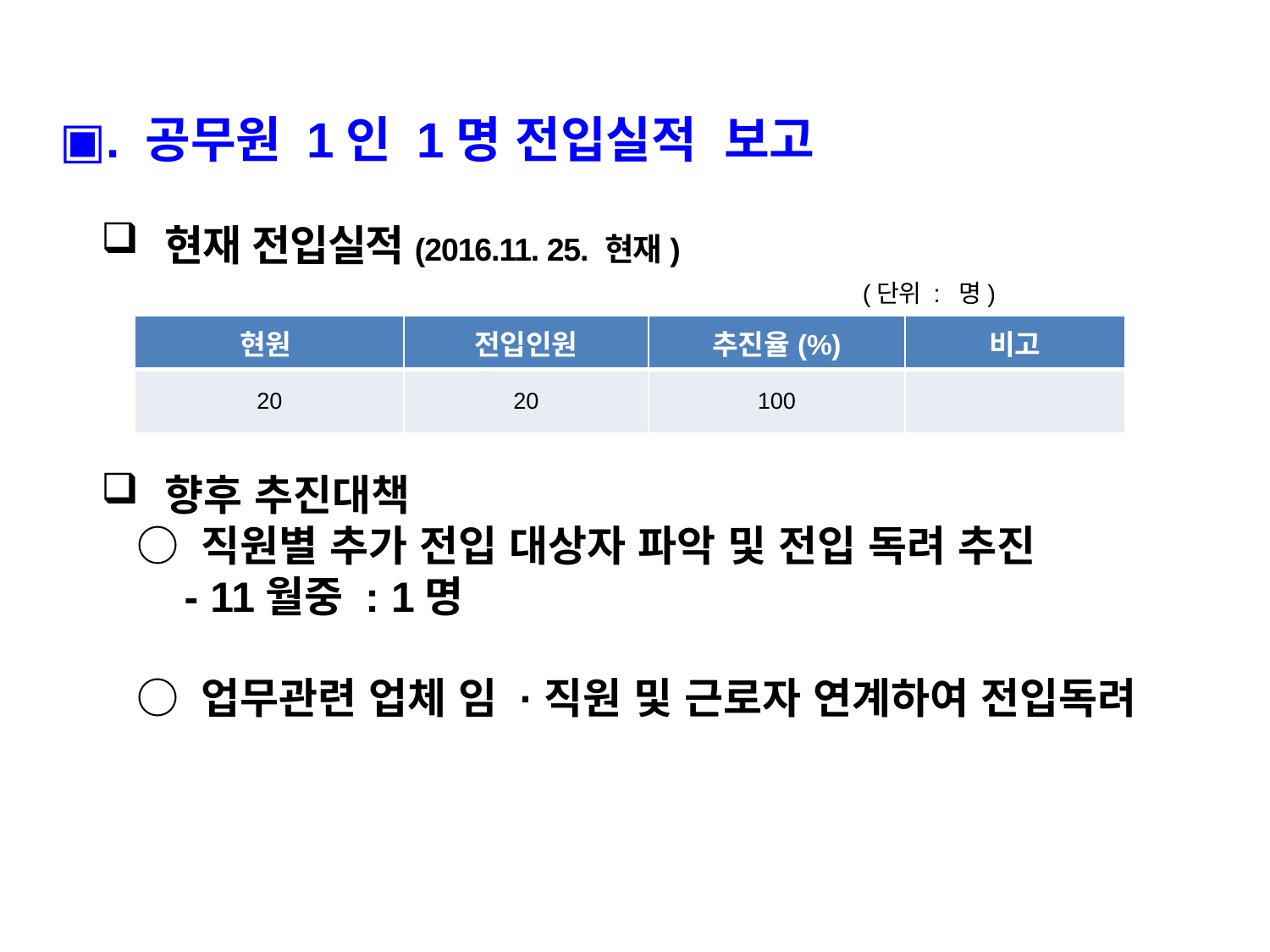

▣. 공무원 1인 1명 전입실적  보고
현재 전입실적(2016.11. 25. 현재)
                                                                                                                             (단위 :  명)

향후 추진대책
   ○ 직원별 추가 전입 대상자 파악 및 전입 독려 추진
       - 11월중 : 1명

   ○ 업무관련 업체 임 ·직원 및 근로자 연계하여 전입독려
| 현원 | 전입인원 | 추진율(%) | 비고 |
| --- | --- | --- | --- |
| 20 | 20 | 100 |  |